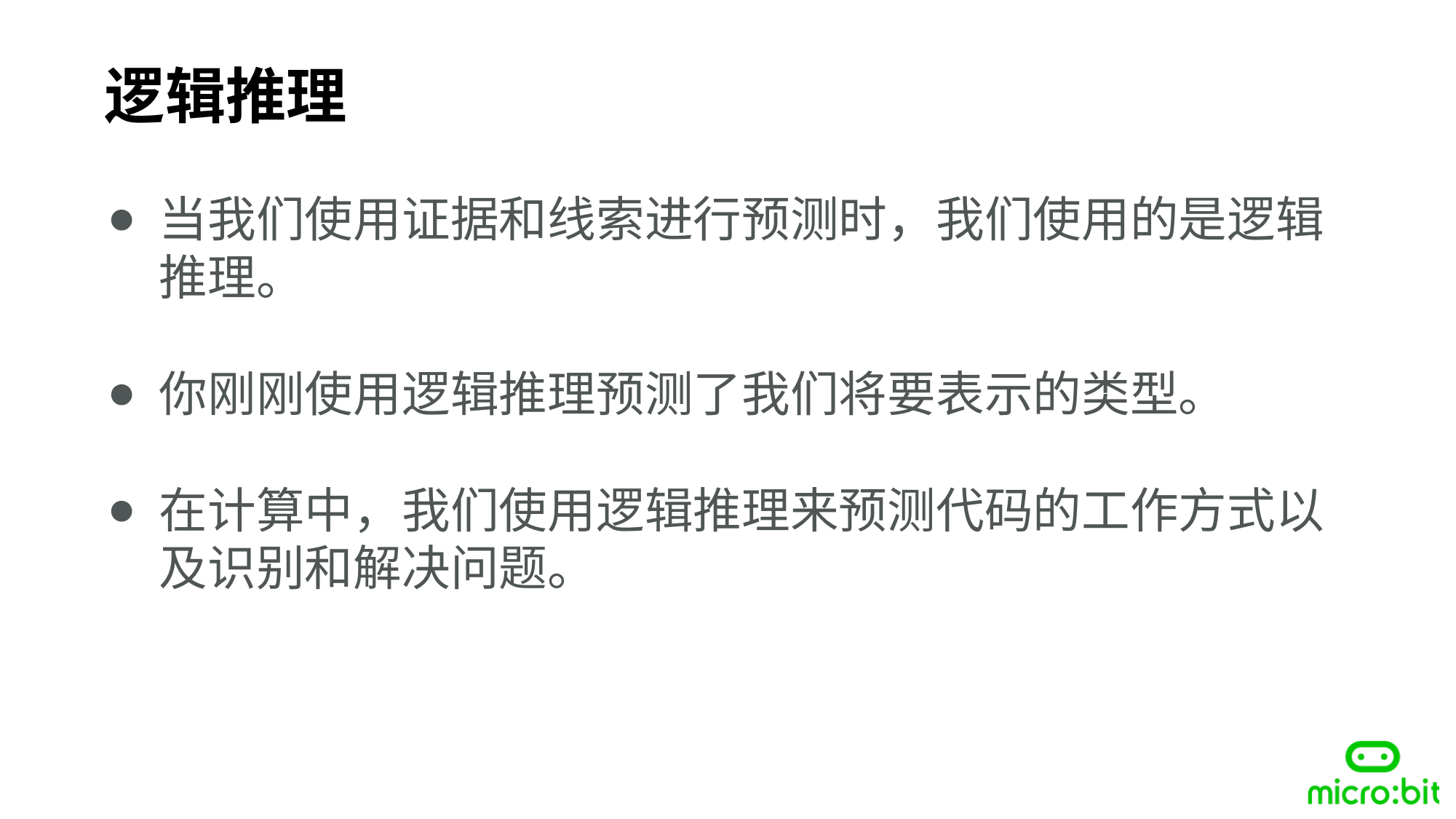

逻辑推理

当我们使用证据和线索进行预测时，我们使用的是逻辑推理。

你刚刚使用逻辑推理预测了我们将要表示的类型。

在计算中，我们使用逻辑推理来预测代码的工作方式以及识别和解决问题。